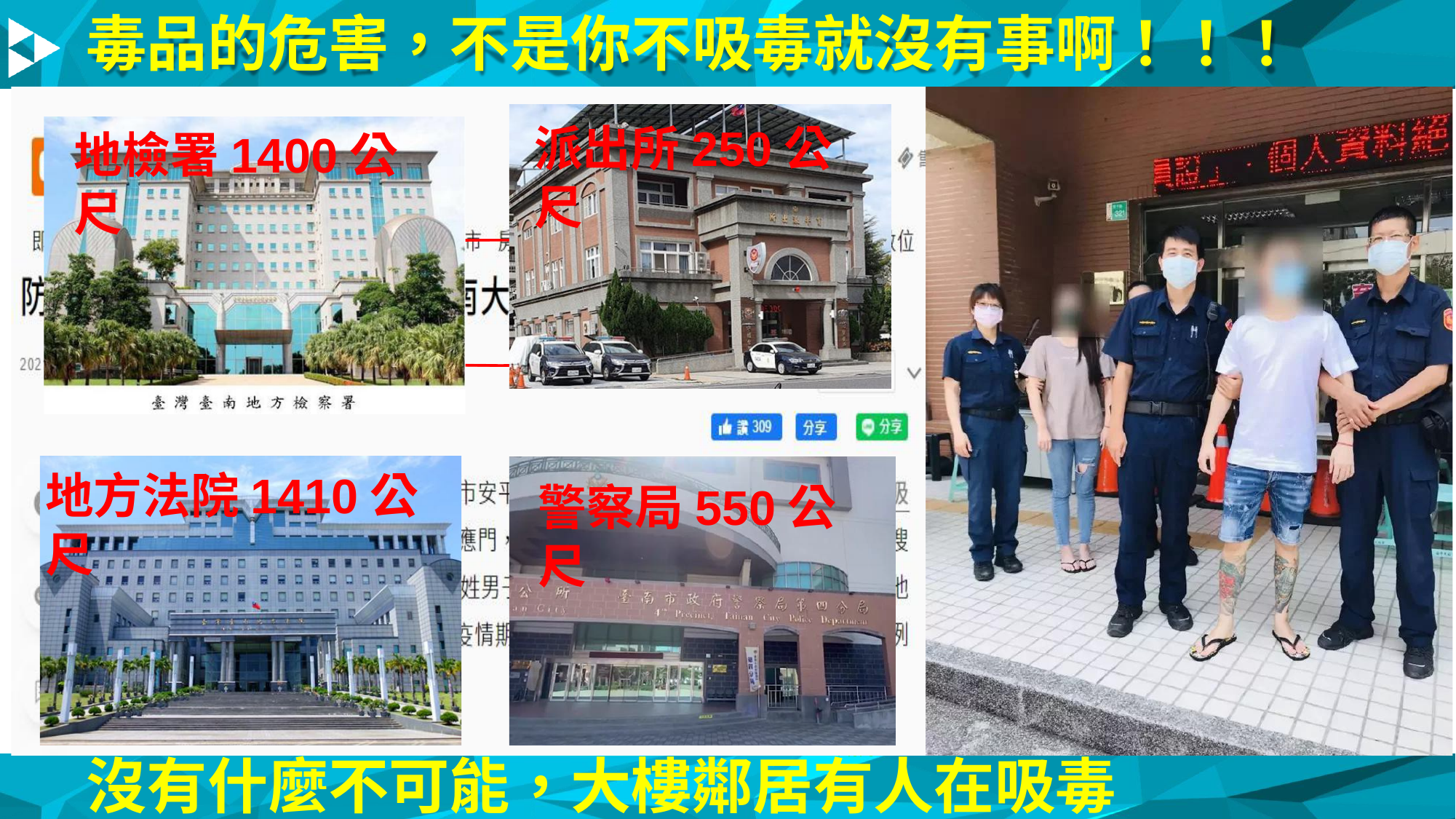

# 毒品的危害，不是你不吸毒就沒有事啊！！！

派出所250公尺

地檢署1400公尺

地方法院1410公尺

警察局550公尺
沒有什麼不可能，大樓鄰居有人在吸毒